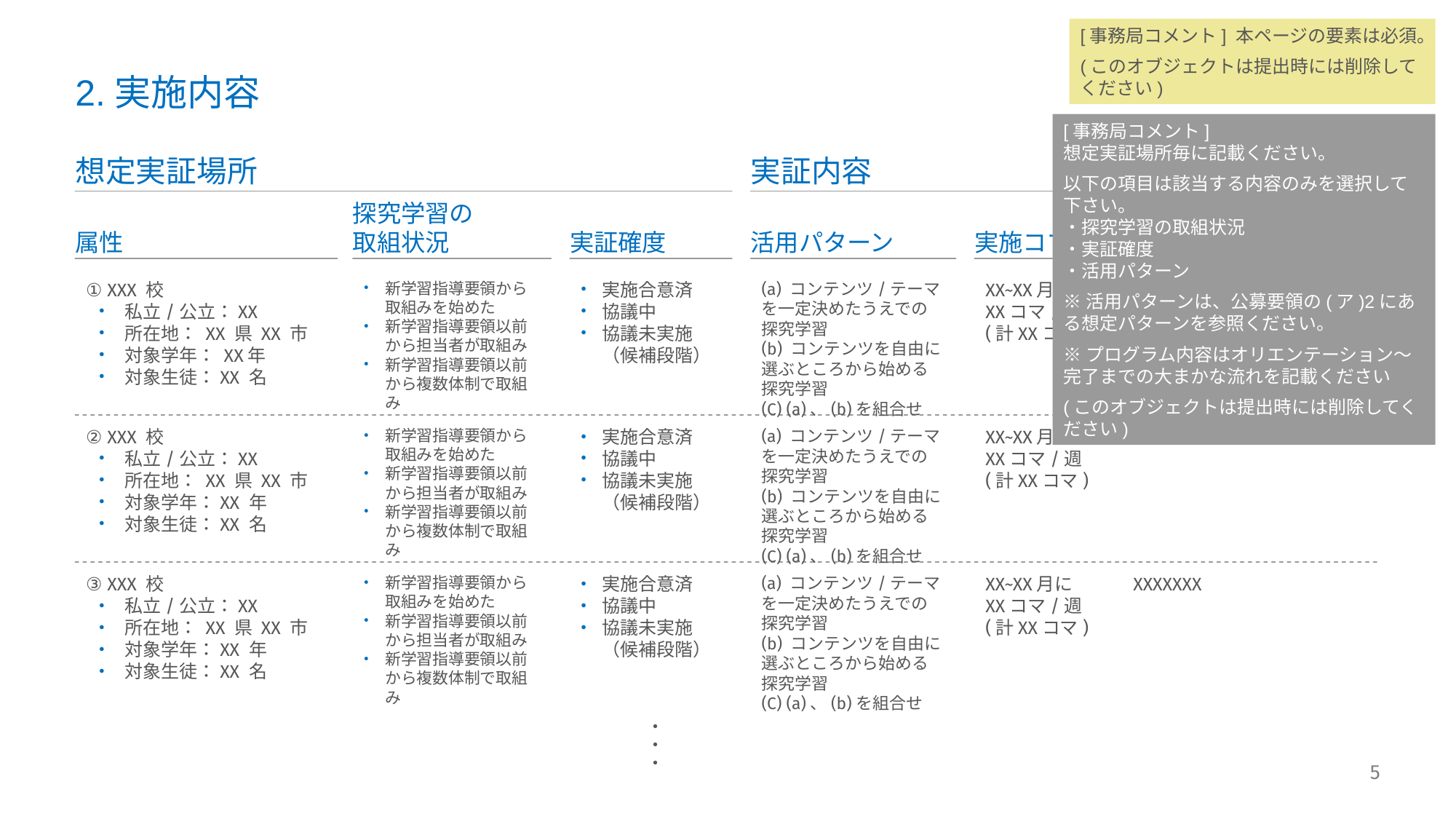

[事務局コメント] 本ページの要素は必須。
(このオブジェクトは提出時には削除してください)
# 2.実施内容
[事務局コメント]
想定実証場所毎に記載ください。
以下の項目は該当する内容のみを選択して下さい。
・探究学習の取組状況
・実証確度
・活用パターン
※活用パターンは、公募要領の(ア)2にある想定パターンを参照ください。
※プログラム内容はオリエンテーション～完了までの大まかな流れを記載ください
(このオブジェクトは提出時には削除してください)
想定実証場所
実証内容
属性
探究学習の
取組状況
実証確度
活用パターン
(a) コンテンツ/テーマを一定決めたうえでの探究学習
(b) コンテンツを自由に選ぶところから始める探究学習
(C) (a)、(b)を組合せ
(a) コンテンツ/テーマを一定決めたうえでの探究学習
(b) コンテンツを自由に選ぶところから始める探究学習
(C) (a)、(b)を組合せ
(a) コンテンツ/テーマを一定決めたうえでの探究学習
(b) コンテンツを自由に選ぶところから始める探究学習
(C) (a)、(b)を組合せ
実施コマ数
XX~XX月に
XXコマ/週
(計XXコマ)
XX~XX月に
XXコマ/週
(計XXコマ)
XX~XX月に
XXコマ/週
(計XXコマ)
プログラム内容
XXXXXXX
XXXXXXX
XXXXXXX
① XXX 校
私立/公立：XX
所在地： XX 県 XX 市
対象学年： XX年
対象生徒：XX 名
新学習指導要領から
取組みを始めた
新学習指導要領以前から担当者が取組み
新学習指導要領以前から複数体制で取組み
実施合意済
協議中
協議未実施
（候補段階）
② XXX 校
私立/公立：XX
所在地： XX 県 XX 市
対象学年：XX 年
対象生徒：XX 名
新学習指導要領から
取組みを始めた
新学習指導要領以前から担当者が取組み
新学習指導要領以前から複数体制で取組み
実施合意済
協議中
協議未実施
（候補段階）
③ XXX 校
私立/公立：XX
所在地： XX 県 XX 市
対象学年：XX 年
対象生徒：XX 名
新学習指導要領から
取組みを始めた
新学習指導要領以前から担当者が取組み
新学習指導要領以前から複数体制で取組み
実施合意済
協議中
協議未実施
（候補段階）
・・・